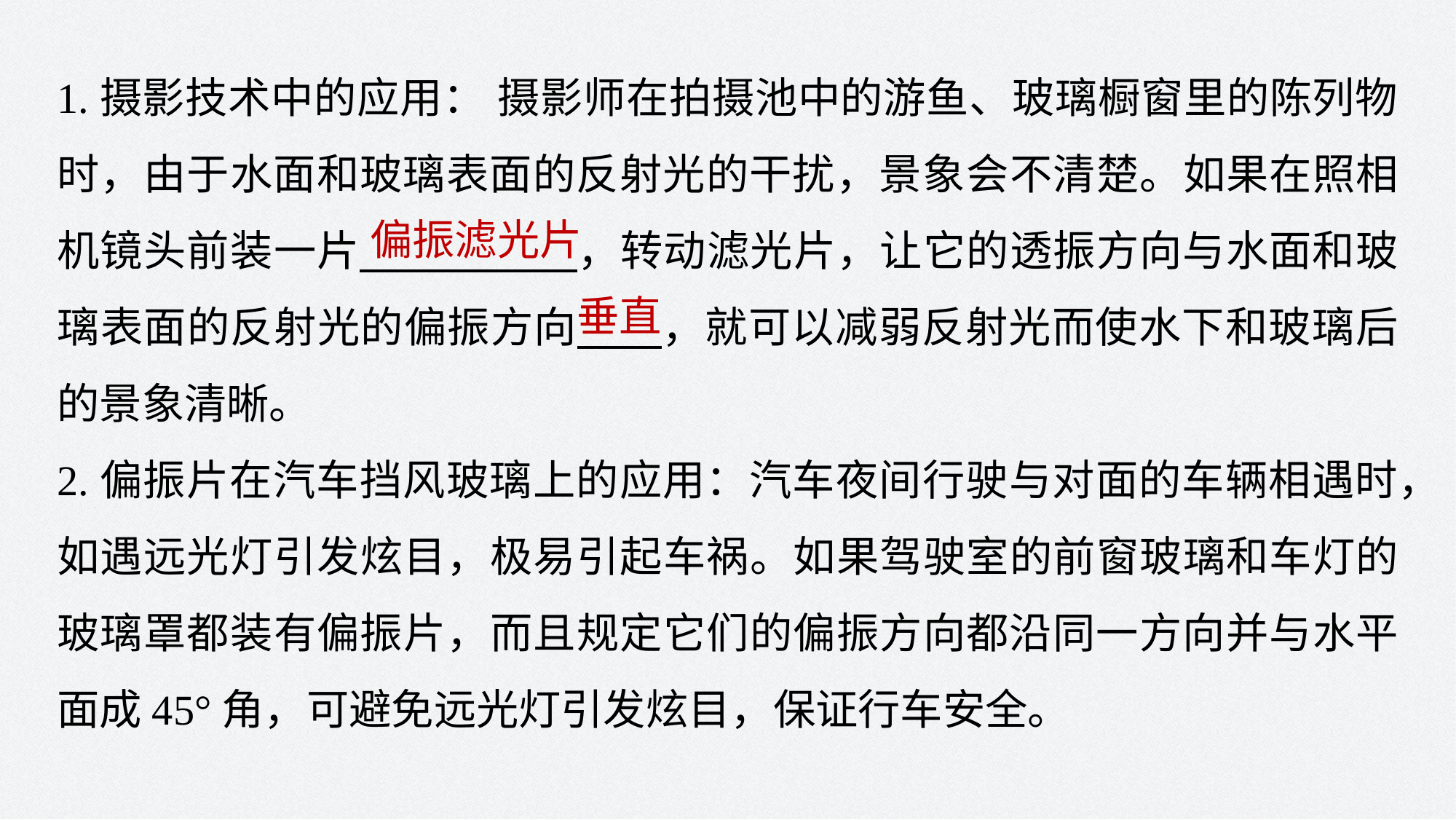

1.摄影技术中的应用： 摄影师在拍摄池中的游鱼、玻璃橱窗里的陈列物时，由于水面和玻璃表面的反射光的干扰，景象会不清楚。如果在照相机镜头前装一片                     ，转动滤光片，让它的透振方向与水面和玻璃表面的反射光的偏振方向        ，就可以减弱反射光而使水下和玻璃后的景象清晰。
2.偏振片在汽车挡风玻璃上的应用：汽车夜间行驶与对面的车辆相遇时，如遇远光灯引发炫目，极易引起车祸。如果驾驶室的前窗玻璃和车灯的玻璃罩都装有偏振片，而且规定它们的偏振方向都沿同一方向并与水平面成45°角，可避免远光灯引发炫目，保证行车安全。
偏振滤光片
垂直